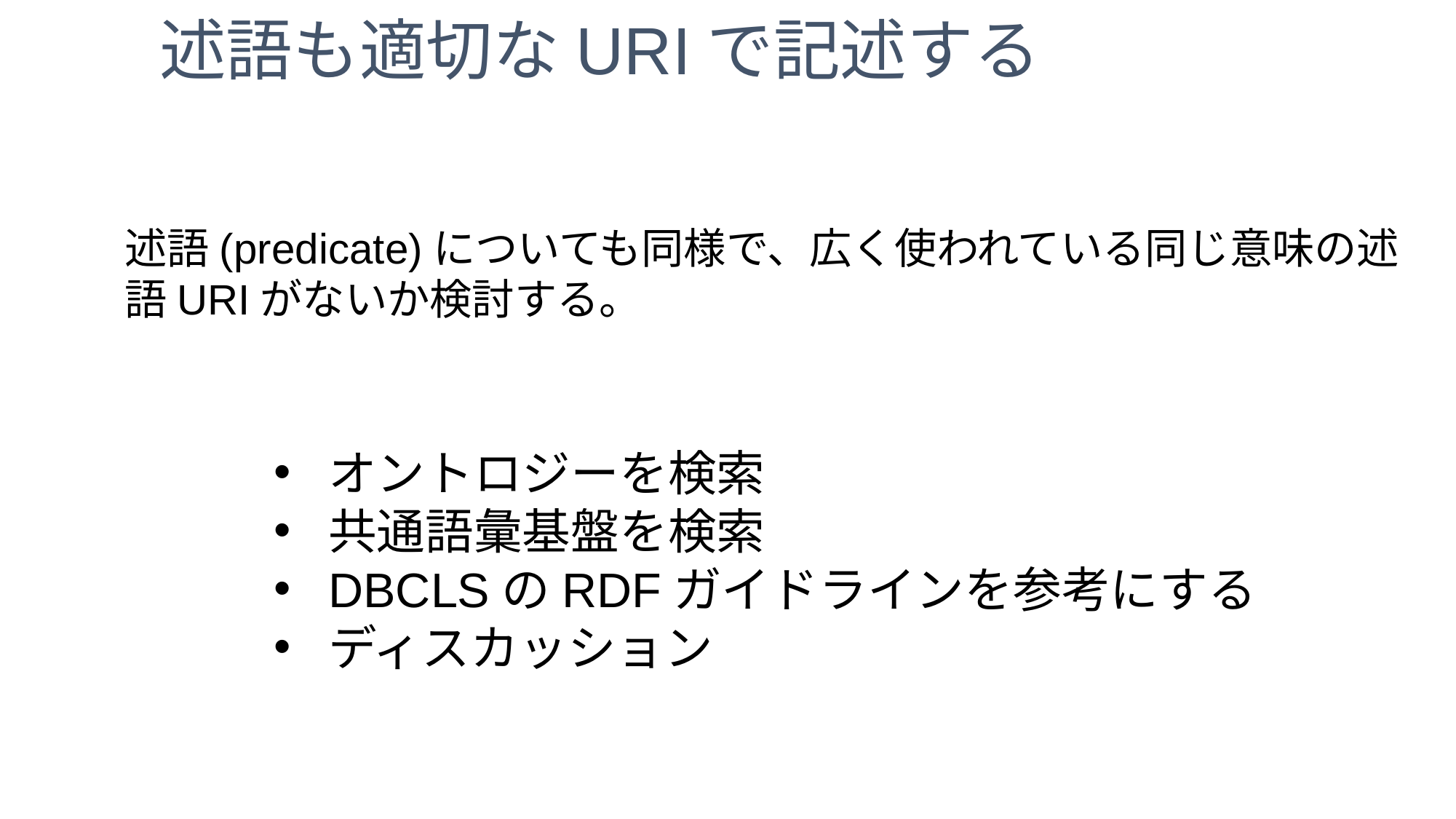

述語も適切なURIで記述する
述語(predicate)についても同様で、広く使われている同じ意味の述語URIがないか検討する。
オントロジーを検索
共通語彙基盤を検索
DBCLSのRDFガイドラインを参考にする
ディスカッション